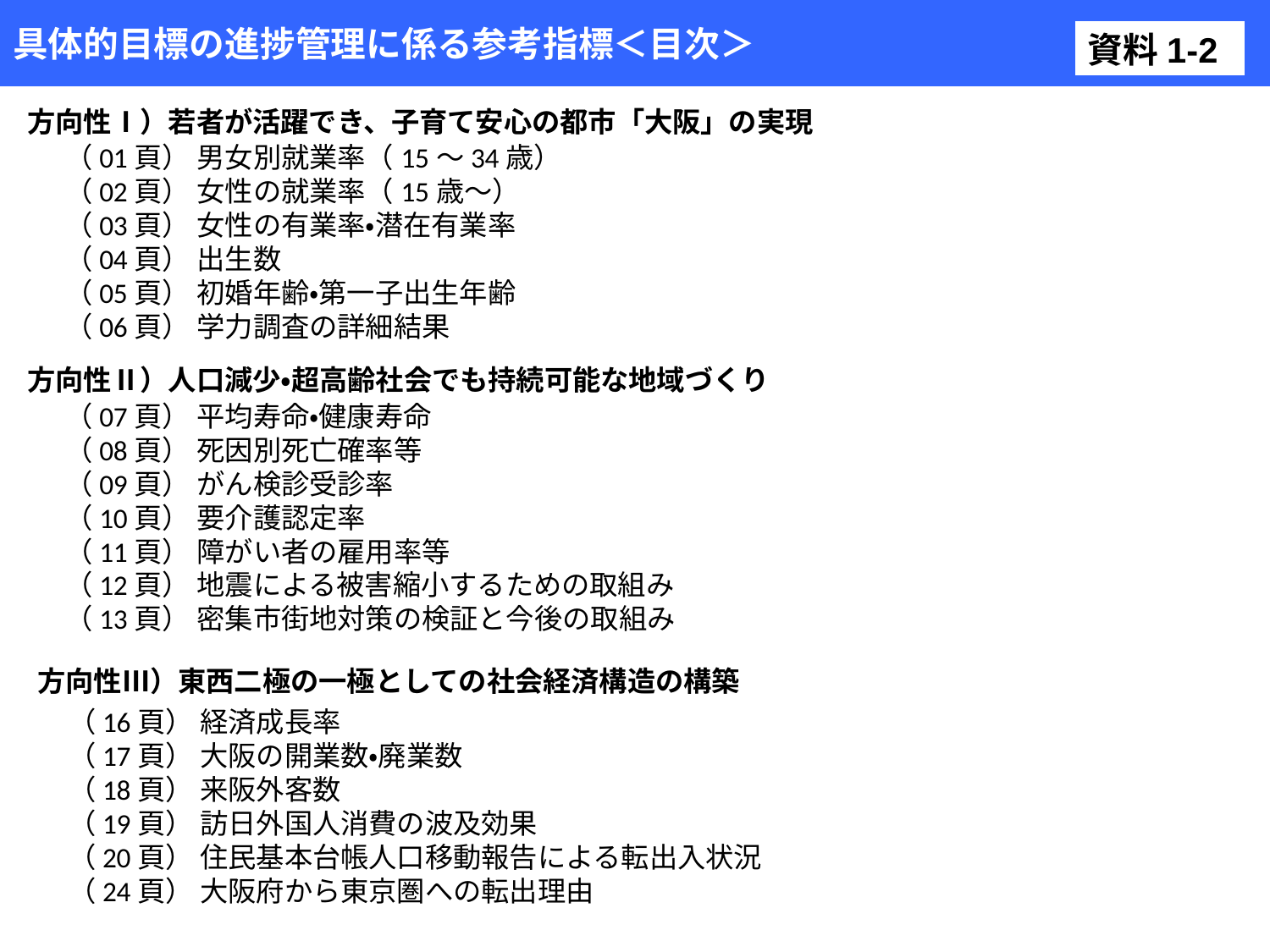

# 具体的目標の進捗管理に係る参考指標＜目次＞
資料1-2
方向性Ⅰ）若者が活躍でき、子育て安心の都市「大阪」の実現
（01頁） 男女別就業率（15～34歳）
（02頁） 女性の就業率（15歳～）
（03頁） 女性の有業率・潜在有業率
（04頁） 出生数
（05頁） 初婚年齢・第一子出生年齢
（06頁） 学力調査の詳細結果
方向性Ⅱ）人口減少・超高齢社会でも持続可能な地域づくり
（07頁） 平均寿命・健康寿命
（08頁） 死因別死亡確率等
（09頁） がん検診受診率
（10頁） 要介護認定率
（11頁） 障がい者の雇用率等
（12頁） 地震による被害縮小するための取組み
（13頁） 密集市街地対策の検証と今後の取組み
方向性Ⅲ）東西二極の一極としての社会経済構造の構築
（16頁） 経済成長率
（17頁） 大阪の開業数・廃業数
（18頁） 来阪外客数
（19頁） 訪日外国人消費の波及効果
（20頁） 住民基本台帳人口移動報告による転出入状況
（24頁） 大阪府から東京圏への転出理由